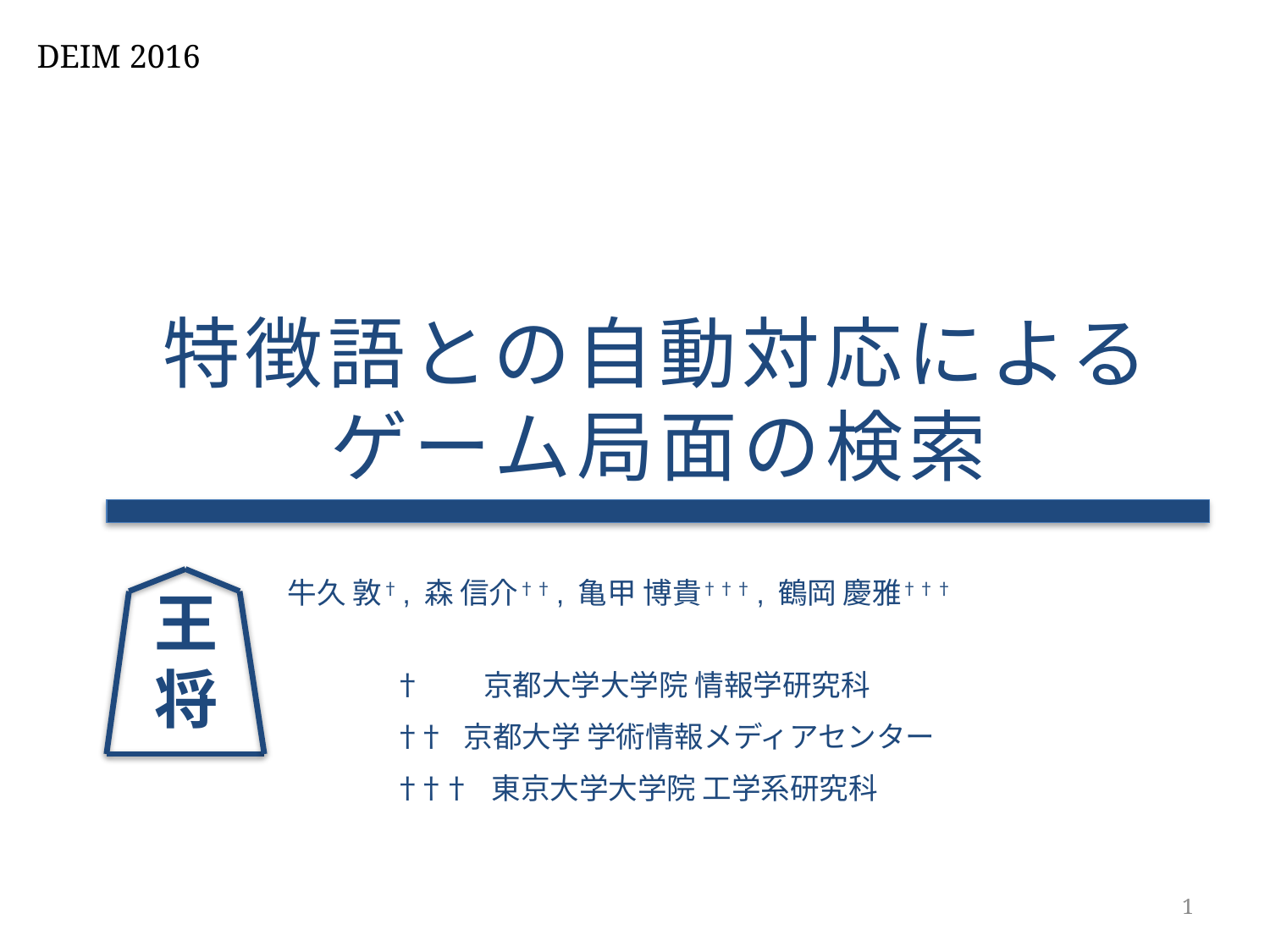

DEIM 2016
# 特徴語との自動対応による ゲーム局面の検索

牛久 敦†, 森 信介††, 亀甲 博貴†††, 鶴岡 慶雅†††

	†    　京都大学大学院 情報学研究科
	††         京都大学 学術情報メディアセンター
	†† †   東京大学大学院 工学系研究科
王
将

1